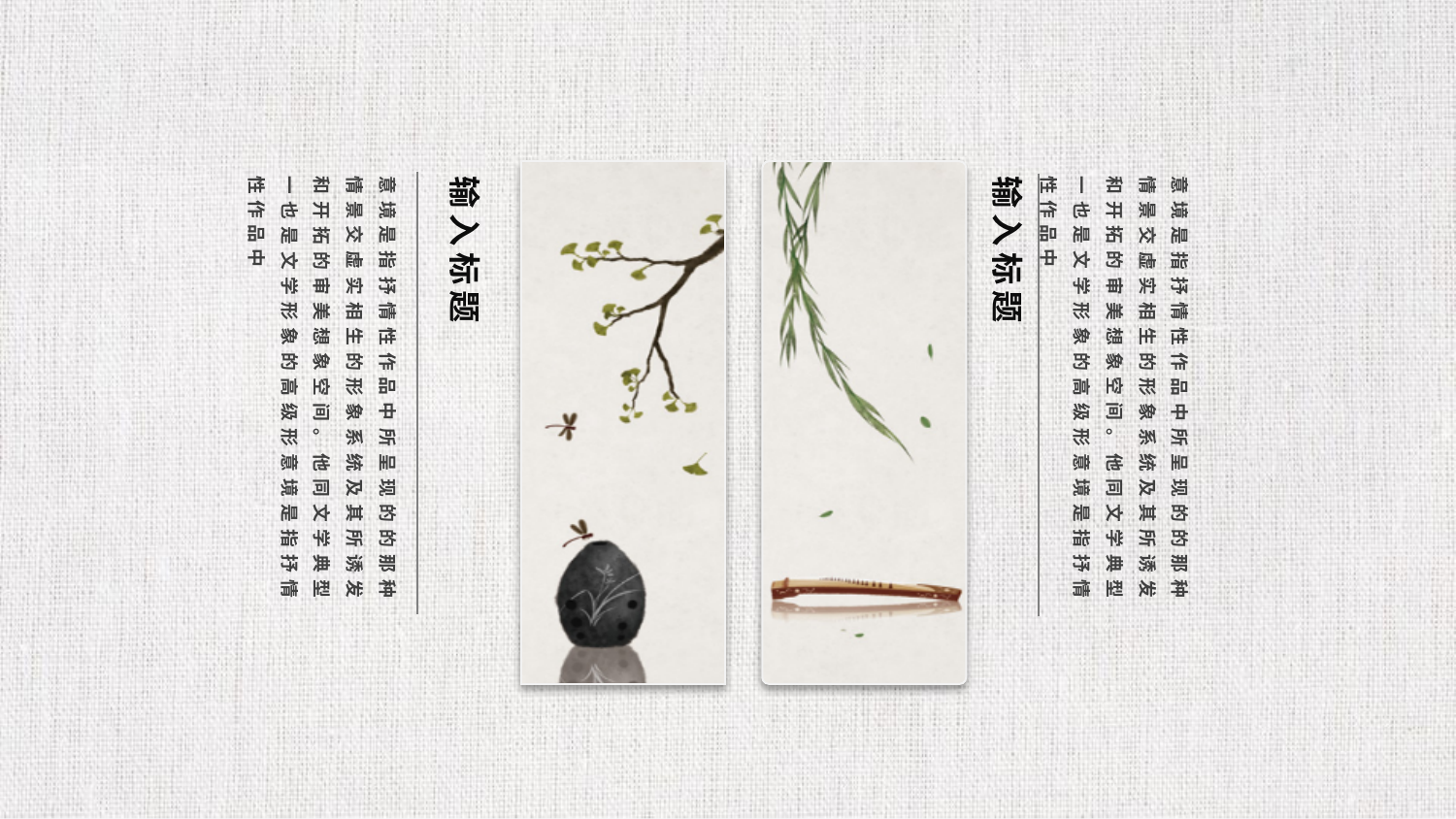

意境是指抒情性作品中所呈现的的那种情景交虚实相生的形象系统及其所诱发和开拓的审美想象空间。他同文学典型一也是文学形象的高级形意境是指抒情性作品中
输入标题

输入标题
意境是指抒情性作品中所呈现的的那种情景交虚实相生的形象系统及其所诱发和开拓的审美想象空间。他同文学典型一也是文学形象的高级形意境是指抒情性作品中